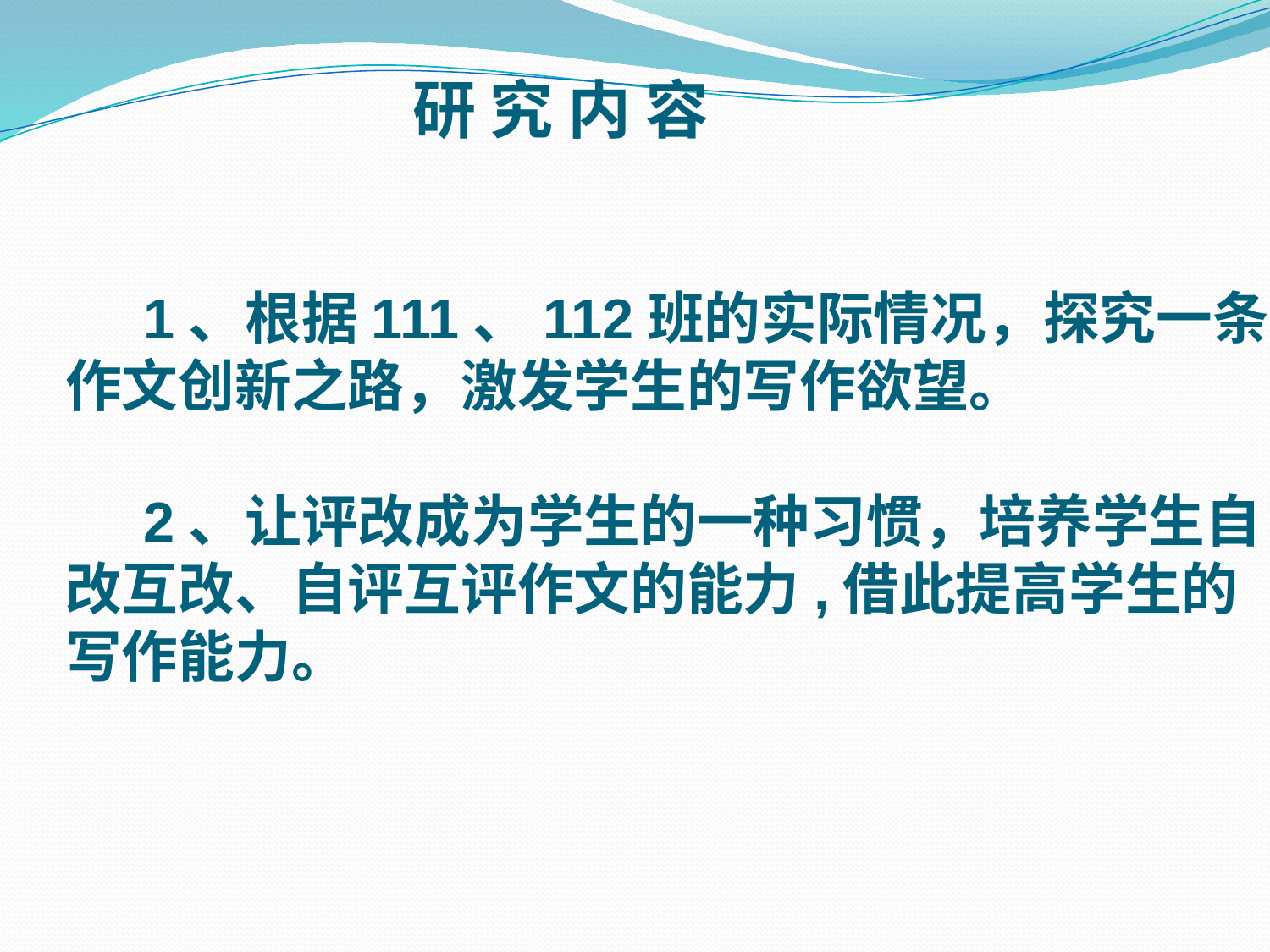

研 究 内 容

     1、根据111、112班的实际情况，探究一条作文创新之路，激发学生的写作欲望。

     2、让评改成为学生的一种习惯，培养学生自改互改、自评互评作文的能力,借此提高学生的写作能力。